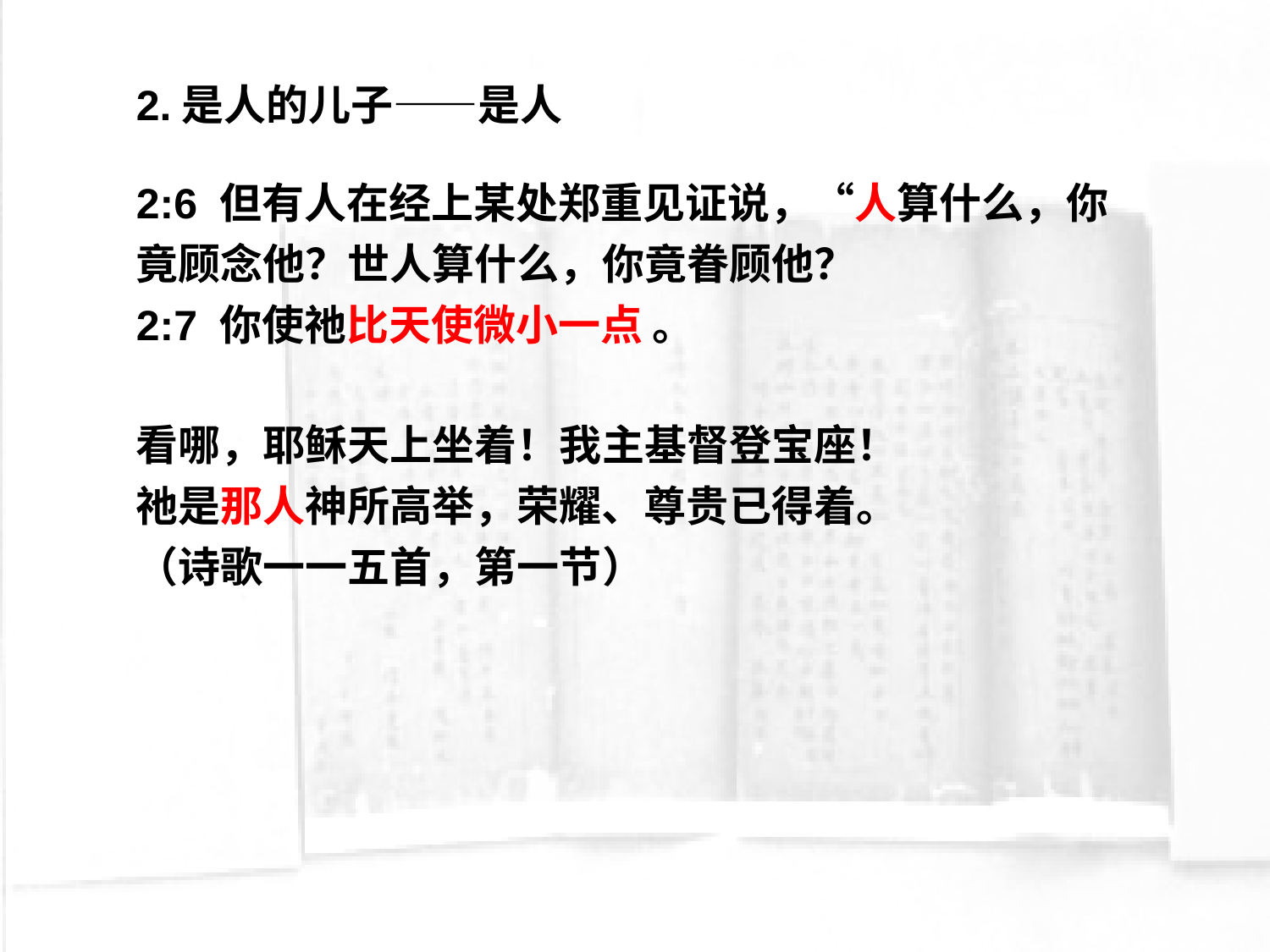

2.是人的儿子——是人
2:6 但有人在经上某处郑重见证说，“人算什么，你竟顾念他？世人算什么，你竟眷顾他？
2:7 你使祂比天使微小一点 。
看哪，耶稣天上坐着！我主基督登宝座！
祂是那人神所高举，荣耀、尊贵已得着。
（诗歌一一五首，第一节）